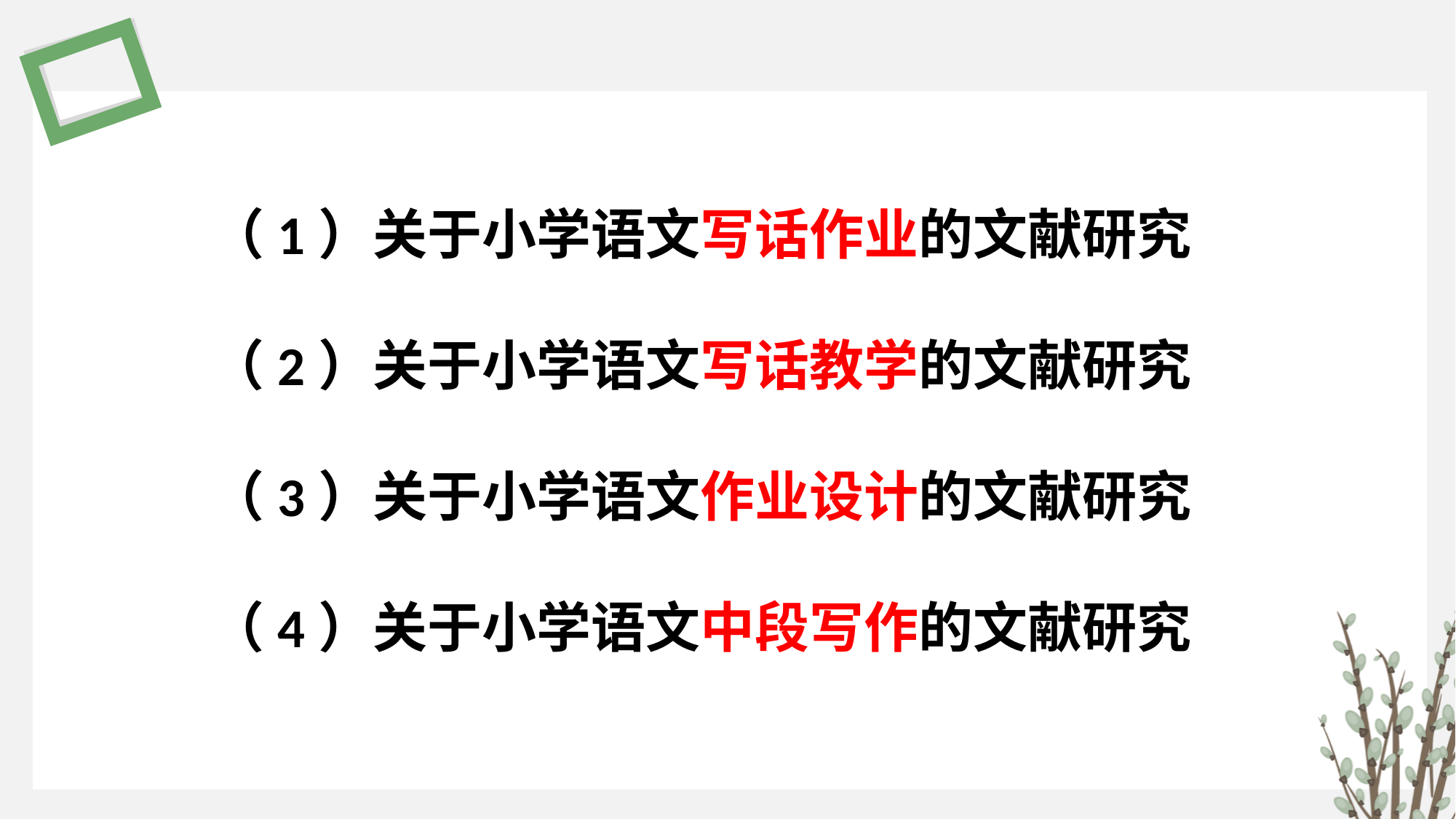

（1）关于小学语文写话作业的文献研究

（2）关于小学语文写话教学的文献研究

（3）关于小学语文作业设计的文献研究

（4）关于小学语文中段写作的文献研究